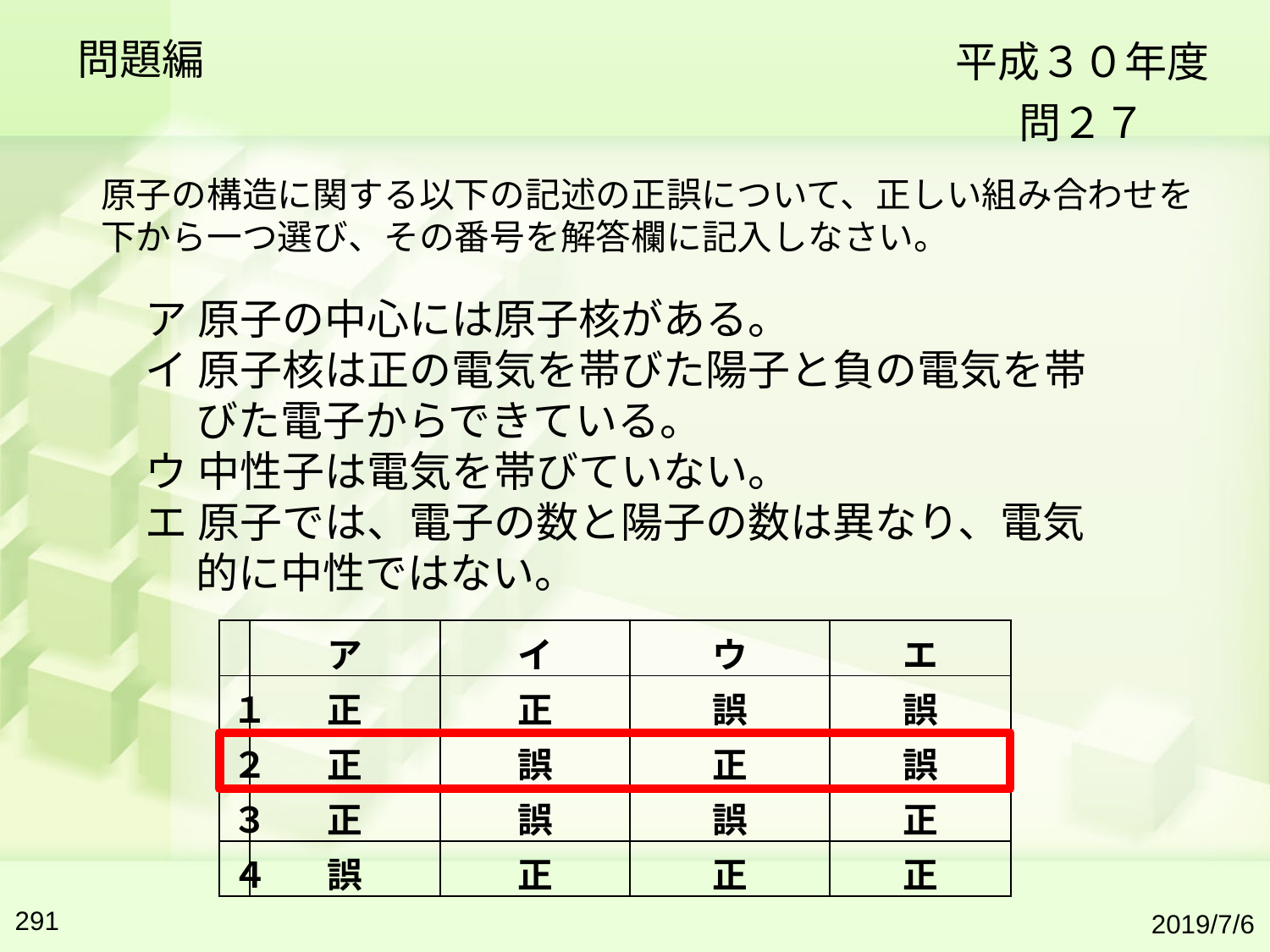

問題編
平成３０年度
問２７
原子の構造に関する以下の記述の正誤について、正しい組み合わせを下から一つ選び、その番号を解答欄に記入しなさい。
ア 原子の中心には原子核がある。
イ 原子核は正の電気を帯びた陽子と負の電気を帯びた電子からできている。
ウ 中性子は電気を帯びていない。
エ 原子では、電子の数と陽子の数は異なり、電気的に中性ではない。
|  | ア | イ | ウ | エ |
| --- | --- | --- | --- | --- |
| １ | 正 | 正 | 誤 | 誤 |
| ２ | 正 | 誤 | 正 | 誤 |
| ３ | 正 | 誤 | 誤 | 正 |
| ４ | 誤 | 正 | 正 | 正 |

291
2019/7/6